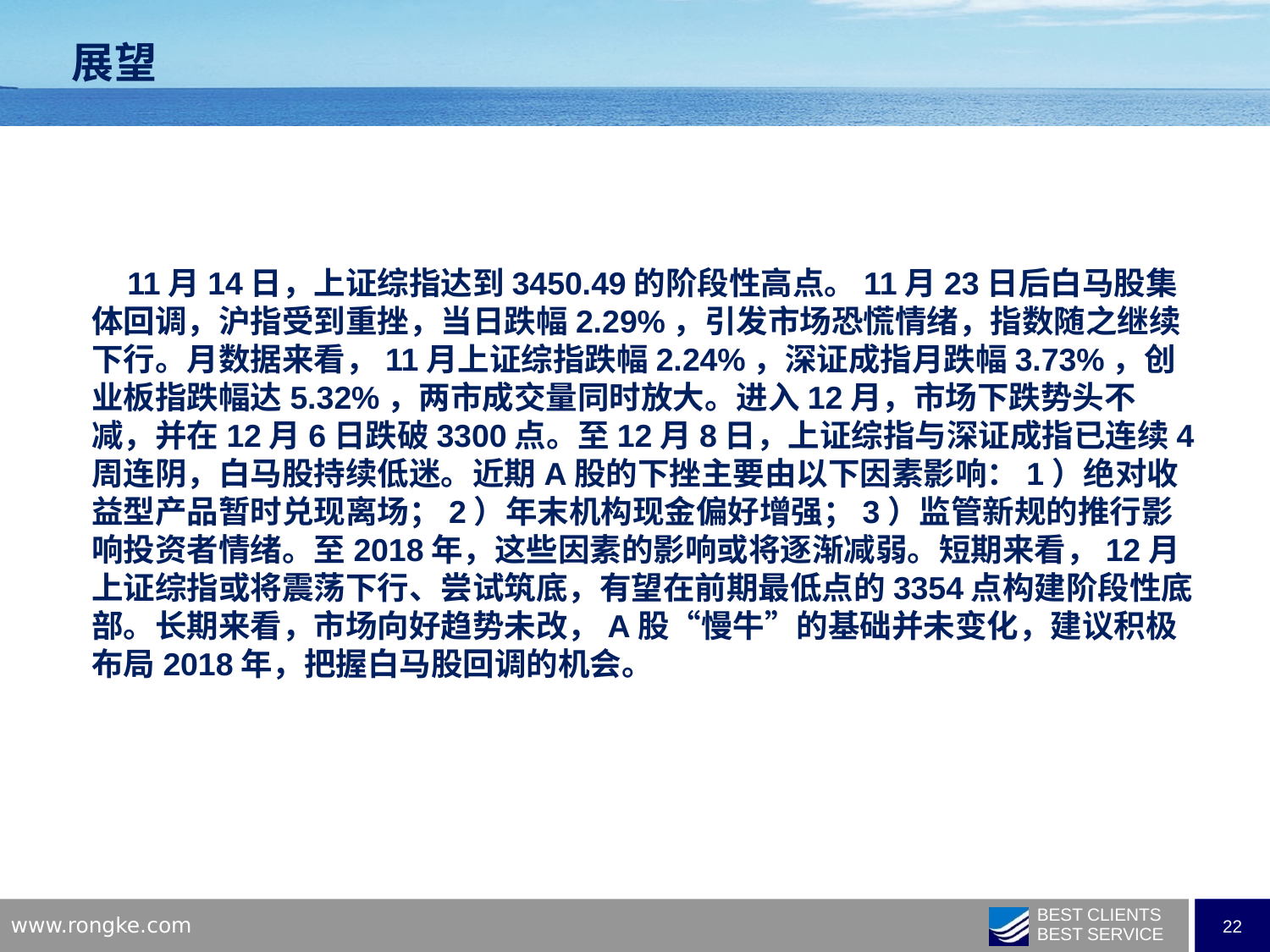

展望

    11月14日，上证综指达到3450.49的阶段性高点。11月23日后白马股集体回调，沪指受到重挫，当日跌幅2.29%，引发市场恐慌情绪，指数随之继续下行。月数据来看，11月上证综指跌幅2.24%，深证成指月跌幅3.73%，创业板指跌幅达5.32%，两市成交量同时放大。进入12月，市场下跌势头不减，并在12月6日跌破3300点。至12月8日，上证综指与深证成指已连续4周连阴，白马股持续低迷。近期A股的下挫主要由以下因素影响：1）绝对收益型产品暂时兑现离场；2）年末机构现金偏好增强；3）监管新规的推行影响投资者情绪。至2018年，这些因素的影响或将逐渐减弱。短期来看，12月上证综指或将震荡下行、尝试筑底，有望在前期最低点的3354点构建阶段性底部。长期来看，市场向好趋势未改，A股“慢牛”的基础并未变化，建议积极布局2018年，把握白马股回调的机会。